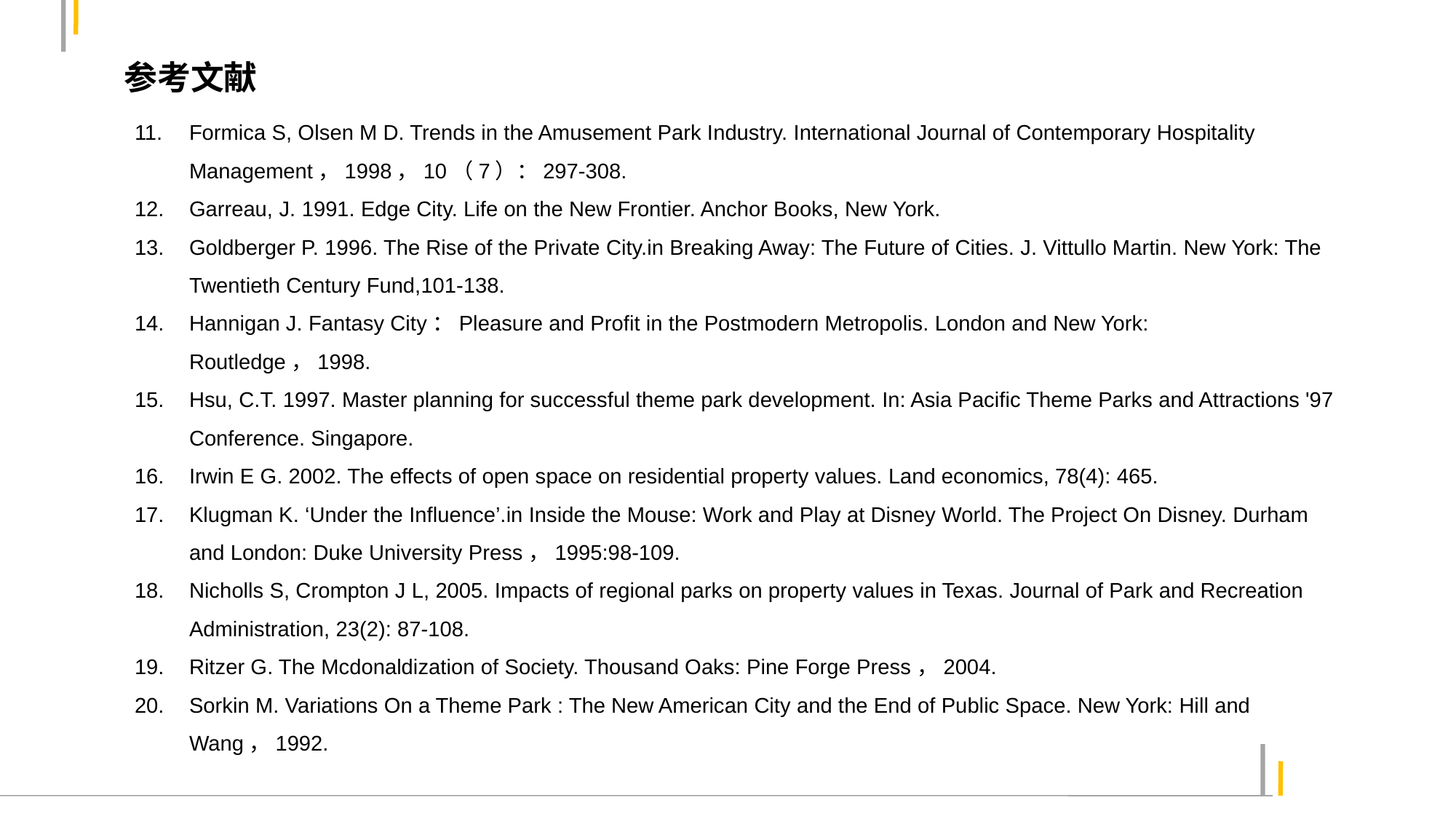

参考文献
Formica S, Olsen M D. Trends in the Amusement Park Industry. International Journal of Contemporary Hospitality Management，1998，10（7）：297-308.
Garreau, J. 1991. Edge City. Life on the New Frontier. Anchor Books, New York.
Goldberger P. 1996. The Rise of the Private City.in Breaking Away: The Future of Cities. J. Vittullo Martin. New York: The Twentieth Century Fund,101-138.
Hannigan J. Fantasy City：Pleasure and Profit in the Postmodern Metropolis. London and New York: Routledge，1998.
Hsu, C.T. 1997. Master planning for successful theme park development. In: Asia Pacific Theme Parks and Attractions '97 Conference. Singapore.
Irwin E G. 2002. The effects of open space on residential property values. Land economics, 78(4): 465.
Klugman K. ‘Under the Influence’.in Inside the Mouse: Work and Play at Disney World. The Project On Disney. Durham and London: Duke University Press，1995:98-109.
Nicholls S, Crompton J L, 2005. Impacts of regional parks on property values in Texas. Journal of Park and Recreation Administration, 23(2): 87-108.
Ritzer G. The Mcdonaldization of Society. Thousand Oaks: Pine Forge Press，2004.
Sorkin M. Variations On a Theme Park : The New American City and the End of Public Space. New York: Hill and Wang，1992.